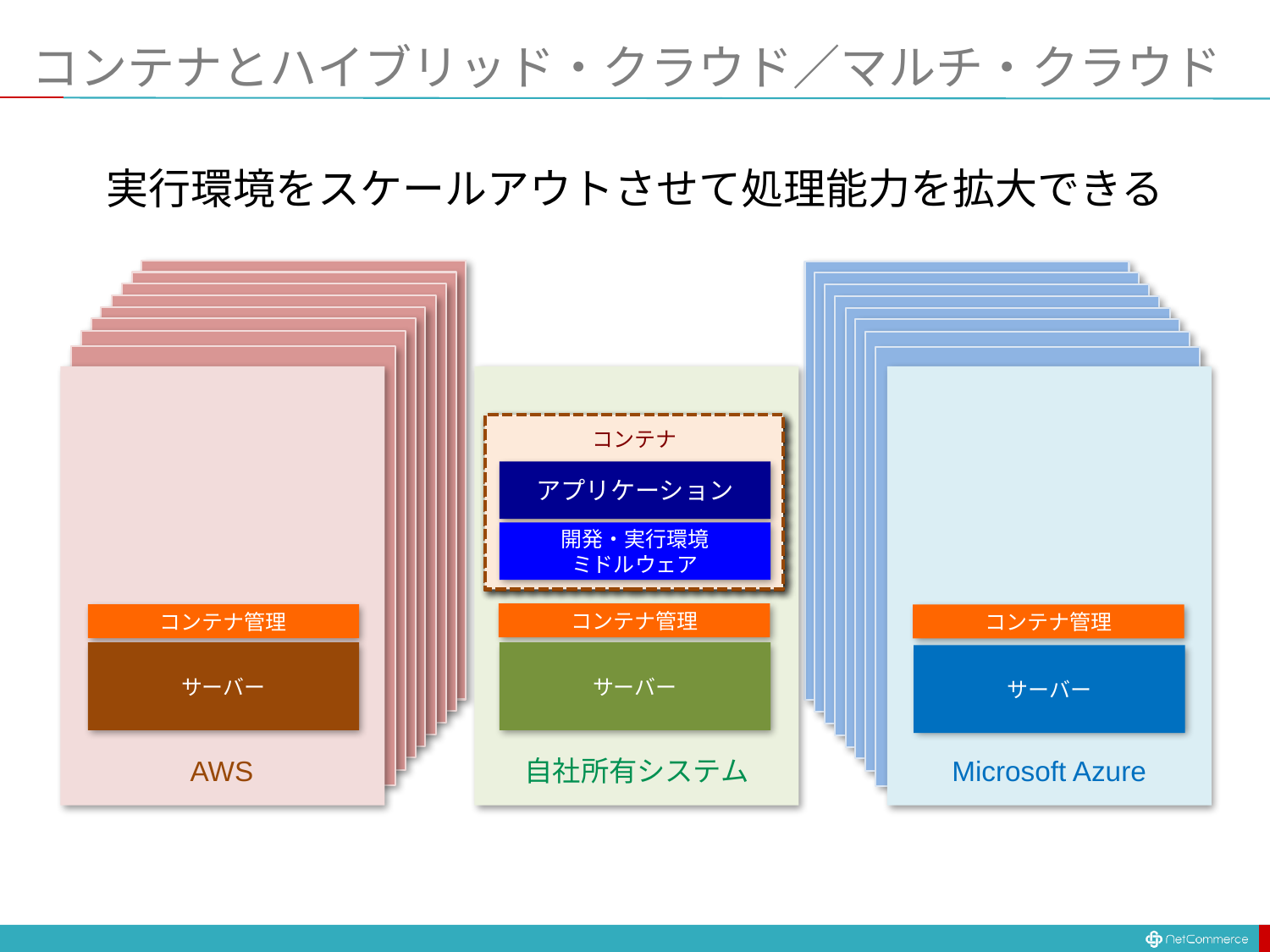

# コンテナとハイブリッド・クラウド／マルチ・クラウド
実行環境をスケールアウトさせて処理能力を拡大できる

コンテナ
アプリケーション
開発・実行環境
ミドルウェア

コンテナ
アプリケーション
開発・実行環境
ミドルウェア

コンテナ
アプリケーション
開発・実行環境
ミドルウェア
コンテナ管理
コンテナ管理
コンテナ管理
サーバー
サーバー
サーバー
AWS
自社所有システム
Microsoft Azure